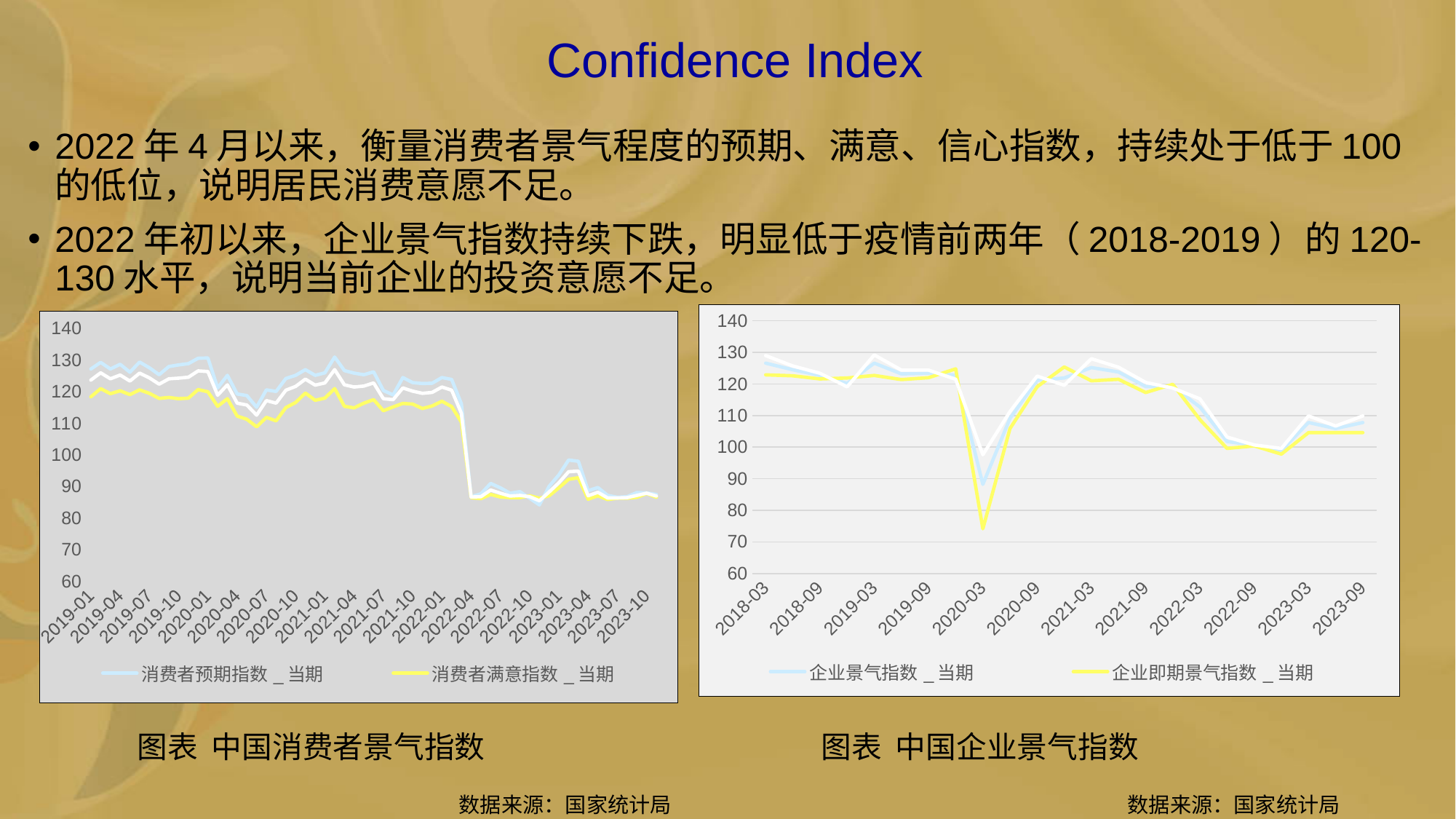

# Confidence Index
2022年4月以来，衡量消费者景气程度的预期、满意、信心指数，持续处于低于100的低位，说明居民消费意愿不足。
2022年初以来，企业景气指数持续下跌，明显低于疫情前两年（2018-2019）的120-130水平，说明当前企业的投资意愿不足。

### Chart

| Category | 企业景气指数_当期 | 企业即期景气指数_当期 | 企业预期景气指数_当期 |
|---|---|---|---|
| 2018-03 | 126.6 | 122.9 | 129.0 |
| 2018-06 | 124.5 | 122.6 | 125.7 |
| 2018-09 | 122.7 | 121.6 | 123.4 |
| 2018-12 | 120.2 | 121.9 | 119.1 |
| 2019-03 | 126.6 | 122.7 | 129.2 |
| 2019-06 | 123.2 | 121.4 | 124.4 |
| 2019-09 | 123.4 | 122.0 | 124.4 |
| 2019-12 | 122.8 | 124.8 | 121.5 |
| 2020-03 | 88.22 | 74.14 | 97.6 |
| 2020-06 | 109.12 | 105.89 | 111.27 |
| 2020-09 | 121.15 | 119.13 | 122.5 |
| 2020-12 | 121.91 | 125.4 | 119.59 |
| 2021-03 | 125.2 | 121.0 | 128.0 |
| 2021-06 | 123.8 | 121.5 | 125.3 |
| 2021-09 | 119.2 | 117.3 | 120.5 |
| 2021-12 | 119.2 | 119.9 | 118.7 |
| 2022-03 | 112.7 | 108.7 | 115.3 |
| 2022-06 | 101.8 | 99.6 | 103.2 |
| 2022-09 | 100.6 | 100.4 | 100.7 |
| 2022-12 | 98.9 | 97.8 | 99.6 |
| 2023-03 | 107.8 | 104.6 | 109.9 |
| 2023-06 | 105.9 | 104.6 | 106.7 |
| 2023-09 | 107.8 | 104.6 | 109.9 |

### Chart

| Category | 消费者预期指数_当期 | 消费者满意指数_当期 | 消费者信心指数_当期 |
|---|---|---|---|
| 2019-01 | 127.2 | 118.4 | 123.7 |
| 2019-02 | 129.3 | 121.0 | 126.0 |
| 2019-03 | 127.2 | 119.4 | 124.1 |
| 2019-04 | 128.7 | 120.3 | 125.3 |
| 2019-05 | 126.2 | 119.1 | 123.4 |
| 2019-06 | 129.4 | 120.6 | 125.9 |
| 2019-07 | 127.6 | 119.5 | 124.4 |
| 2019-08 | 125.4 | 117.9 | 122.4 |
| 2019-09 | 128.0 | 118.2 | 124.1 |
| 2019-10 | 128.5 | 117.8 | 124.3 |
| 2019-11 | 128.9 | 118.0 | 124.6 |
| 2019-12 | 130.6 | 120.7 | 126.6 |
| 2020-01 | 130.7 | 120.0 | 126.4 |
| 2020-02 | 121.2 | 115.4 | 118.9 |
| 2020-03 | 125.2 | 117.8 | 122.2 |
| 2020-04 | 119.3 | 112.3 | 116.4 |
| 2020-05 | 118.8 | 111.3 | 115.8 |
| 2020-06 | 115.1 | 108.9 | 112.6 |
| 2020-07 | 120.6 | 111.9 | 117.2 |
| 2020-08 | 120.1 | 110.8 | 116.4 |
| 2020-09 | 124.2 | 115.0 | 120.5 |
| 2020-10 | 125.2 | 116.6 | 121.7 |
| 2020-11 | 127.0 | 119.6 | 124.0 |
| 2020-12 | 125.2 | 117.3 | 122.1 |
| 2021-01 | 126.0 | 118.0 | 122.8 |
| 2021-02 | 131.0 | 121.0 | 127.0 |
| 2021-03 | 126.7 | 115.4 | 122.2 |
| 2021-04 | 125.9 | 114.9 | 121.5 |
| 2021-05 | 125.4 | 116.4 | 121.8 |
| 2021-06 | 126.3 | 117.5 | 122.8 |
| 2021-07 | 120.4 | 114.0 | 117.8 |
| 2021-08 | 119.0 | 115.2 | 117.5 |
| 2021-09 | 124.5 | 116.3 | 121.2 |
| 2021-10 | 122.9 | 116.1 | 120.2 |
| 2021-11 | 122.6 | 114.7 | 119.5 |
| 2021-12 | 122.7 | 115.5 | 119.8 |
| 2022-01 | 124.5 | 117.0 | 121.5 |
| 2022-02 | 123.9 | 115.3 | 120.5 |
| 2022-03 | 116.2 | 110.4 | 113.2 |
| 2022-04 | 86.8 | 86.5 | 86.7 |
| 2022-05 | 87.7 | 86.2 | 86.8 |
| 2022-06 | 91.0 | 87.5 | 88.9 |
| 2022-07 | 89.6 | 86.7 | 87.9 |
| 2022-08 | 87.9 | 86.5 | 87.0 |
| 2022-09 | 88.4 | 86.5 | 87.2 |
| 2022-10 | 86.3 | 87.1 | 86.8 |
| 2022-11 | 84.2 | 86.3 | 85.5 |
| 2022-12 | 90.1 | 87.1 | 88.3 |
| 2023-01 | 93.7 | 89.6 | 91.2 |
| 2023-02 | 98.4 | 92.3 | 94.7 |
| 2023-03 | 98.0 | 92.8 | 94.9 |
| 2023-04 | 88.7 | 86.0 | 87.1 |
| 2023-05 | 89.7 | 87.1 | 88.2 |
| 2023-06 | 87.2 | 85.9 | 86.4 |
| 2023-07 | 86.6 | 86.3 | 86.4 |
| 2023-08 | 86.8 | 86.3 | 86.5 |
| 2023-09 | 88.1 | 86.6 | 87.2 |
| 2023-10 | 88.0 | 87.8 | 87.9 |
| 2023-11 | 87.5 | 86.6 | 87.0 |
       图表  中国消费者景气指数                                                  图表  中国企业景气指数

数据来源：国家统计局
数据来源：国家统计局